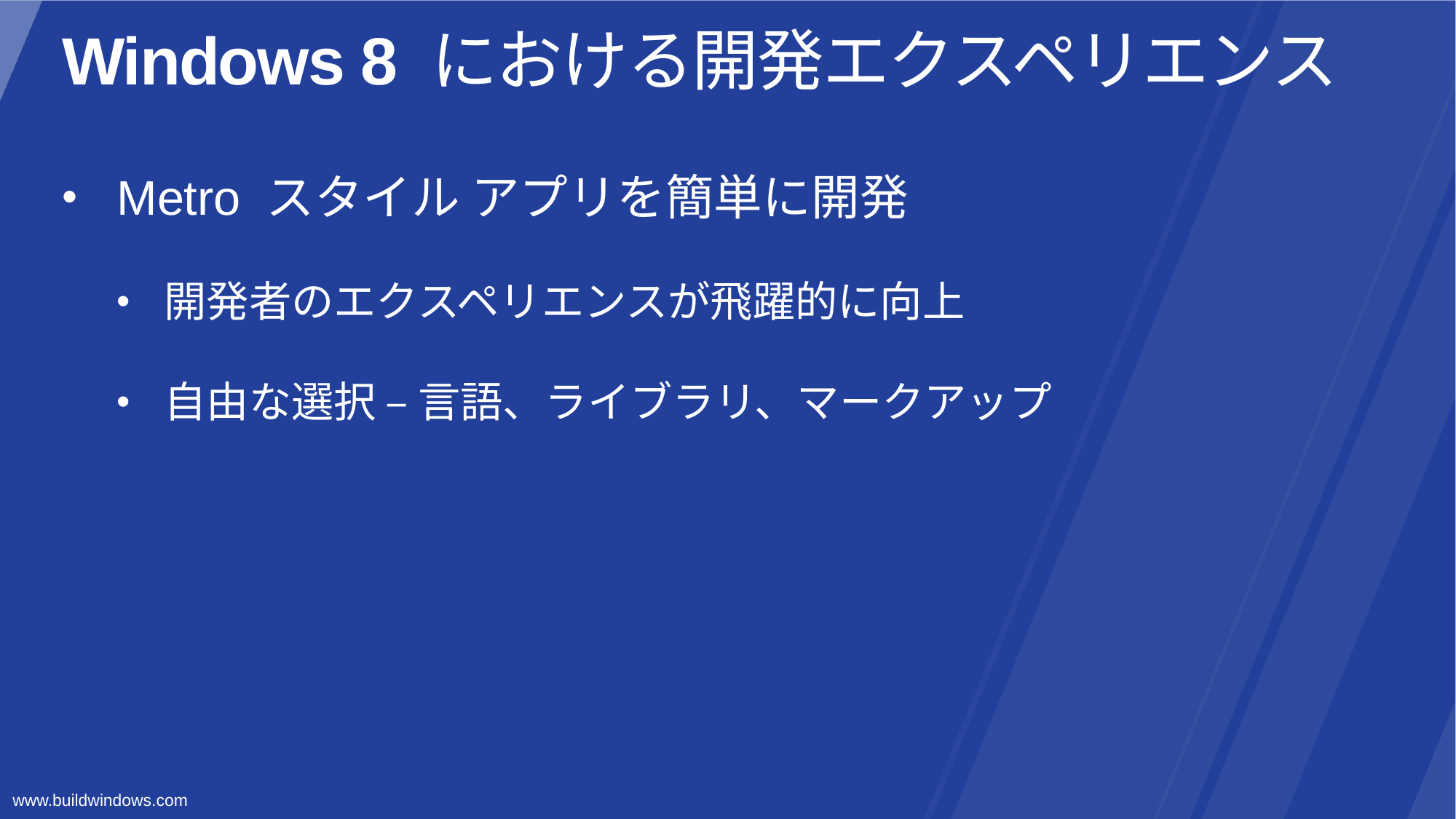

# Windows 8 における開発エクスペリエンス
Metro スタイル アプリを簡単に開発

開発者のエクスペリエンスが飛躍的に向上

自由な選択 – 言語、ライブラリ、マークアップ